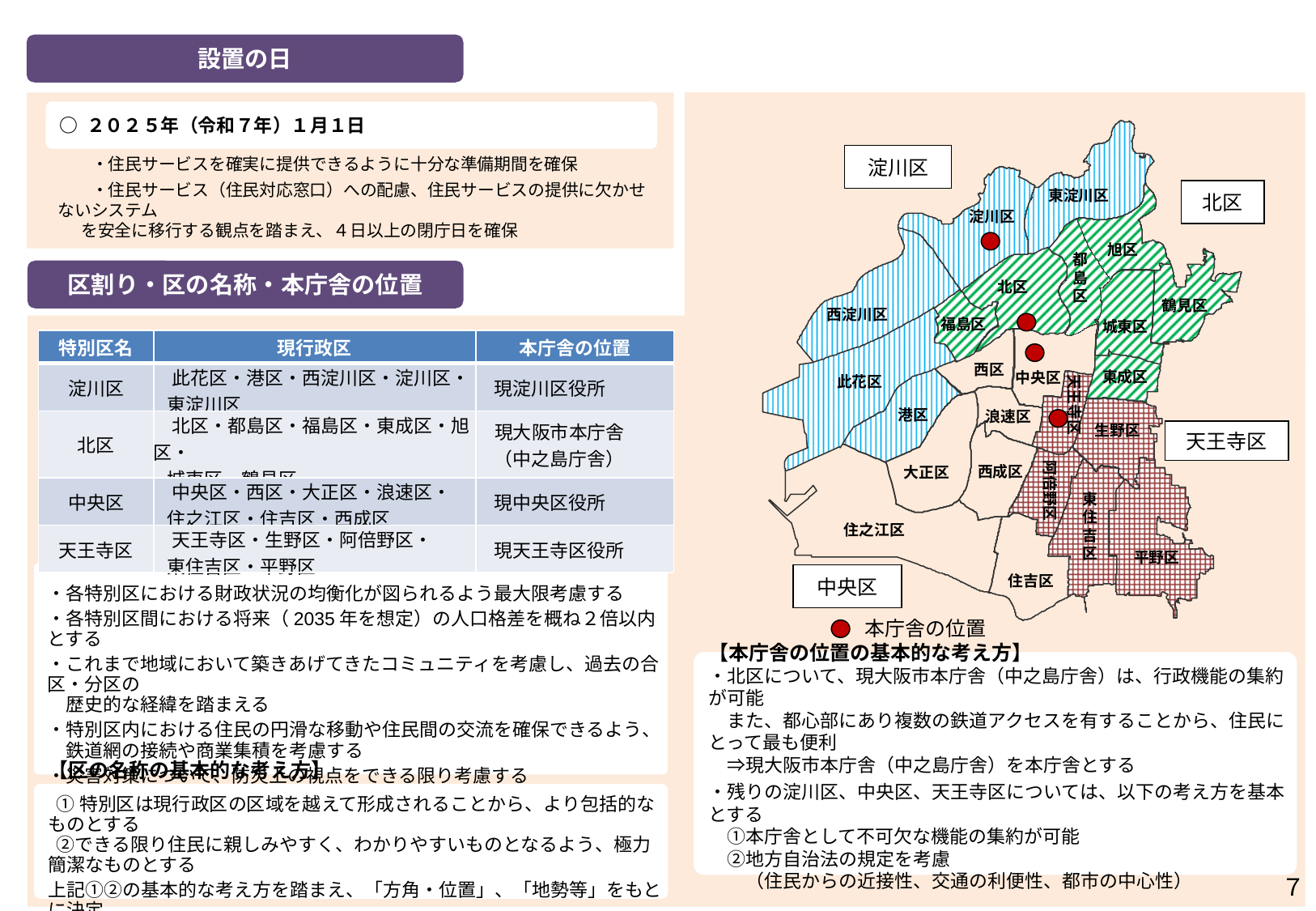

設置の日

○ ２０２５年（令和７年）１月１日

東淀川区
淀川区
旭区
都島区
北区
鶴見区
西淀川区
福島区
城東区
西区
東成区
中央区
此花区
天王寺区
港区
浪速区
生野区
阿倍野区
西成区
大正区
東住吉区
住之江区
平野区
住吉区
淀川区
北区

天王寺区
中央区
　本庁舎の位置

　　・住民サービスを確実に提供できるように十分な準備期間を確保

　　・住民サービス（住民対応窓口）への配慮、住民サービスの提供に欠かせないシステム
     を安全に移行する観点を踏まえ、４日以上の閉庁日を確保
区割り・区の名称・本庁舎の位置

| 特別区名 | 現行政区 | 本庁舎の位置 |
| --- | --- | --- |
| 淀川区 | 此花区・港区・西淀川区・淀川区・ 東淀川区 | 現淀川区役所 |
| 北区 | 北区・都島区・福島区・東成区・旭区・ 城東区・鶴見区 | 現大阪市本庁舎 　（中之島庁舎） |
| 中央区 | 中央区・西区・大正区・浪速区・ 住之江区・住吉区・西成区 | 現中央区役所 |
| 天王寺区 | 天王寺区・生野区・阿倍野区・ 東住吉区・平野区 | 現天王寺区役所 |
【区割りの基本的な考え方】

・各特別区における財政状況の均衡化が図られるよう最大限考慮する
・各特別区間における将来（2035年を想定）の人口格差を概ね２倍以内とする
・これまで地域において築きあげてきたコミュニティを考慮し、過去の合区・分区の
　歴史的な経緯を踏まえる
・特別区内における住民の円滑な移動や住民間の交流を確保できるよう、
　鉄道網の接続や商業集積を考慮する
・災害対策について、防災上の視点をできる限り考慮する
【本庁舎の位置の基本的な考え方】
・北区について、現大阪市本庁舎（中之島庁舎）は、行政機能の集約が可能
　また、都心部にあり複数の鉄道アクセスを有することから、住民にとって最も便利
　⇒現大阪市本庁舎（中之島庁舎）を本庁舎とする
・残りの淀川区、中央区、天王寺区については、以下の考え方を基本とする
　①本庁舎として不可欠な機能の集約が可能
　②地方自治法の規定を考慮
　　（住民からの近接性、交通の利便性、都市の中心性）
【区の名称の基本的な考え方】

  ①特別区は現行政区の区域を越えて形成されることから、より包括的なものとする
  ②できる限り住民に親しみやすく、わかりやすいものとなるよう、極力簡潔なものとする
上記①②の基本的な考え方を踏まえ、「方角・位置」、「地勢等」をもとに決定
７